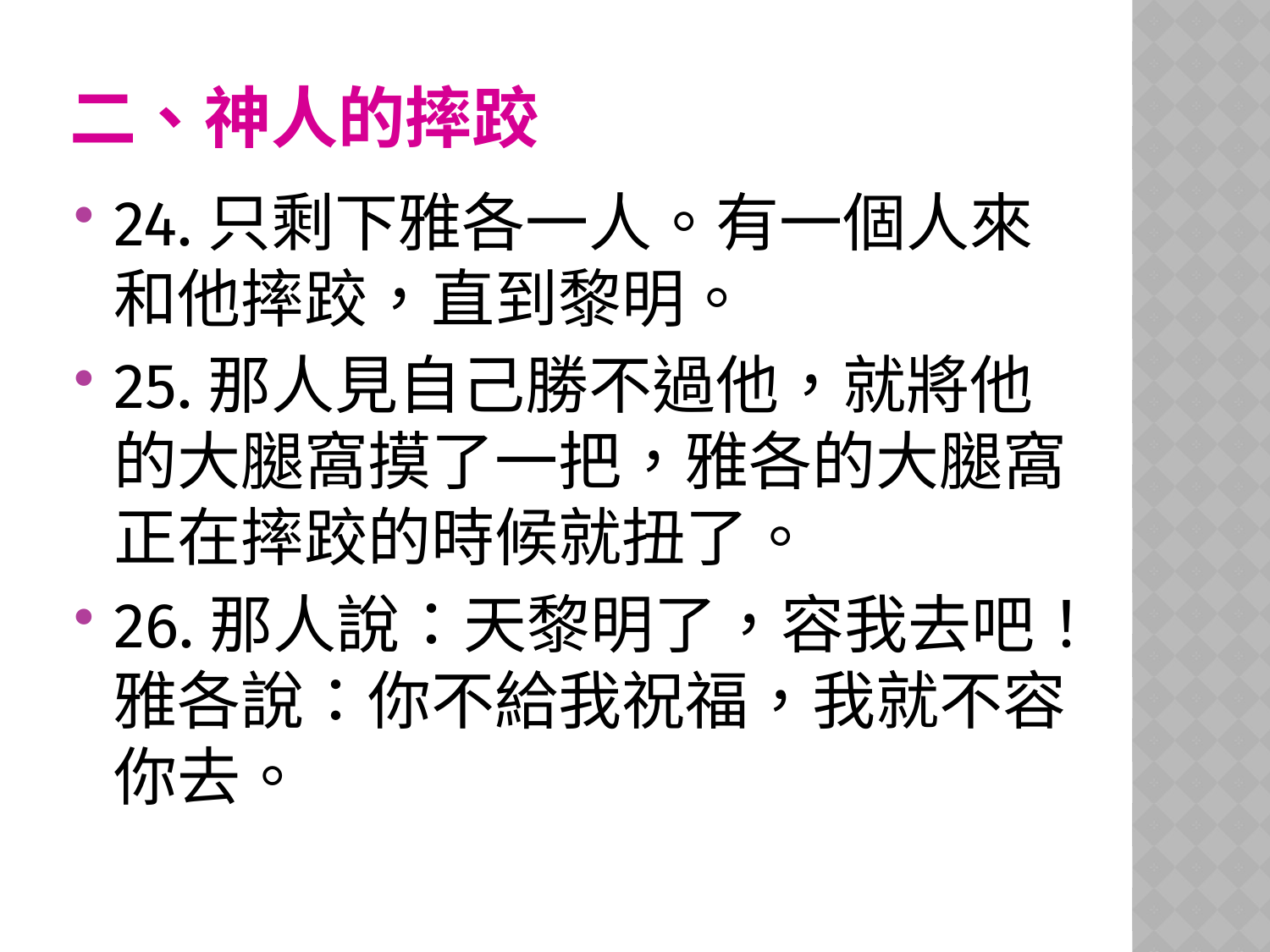

# 二、神人的摔跤
24.只剩下雅各一人。有一個人來和他摔跤，直到黎明。
25.那人見自己勝不過他，就將他的大腿窩摸了一把，雅各的大腿窩正在摔跤的時候就扭了。
26.那人說：天黎明了，容我去吧！雅各說：你不給我祝福，我就不容你去。